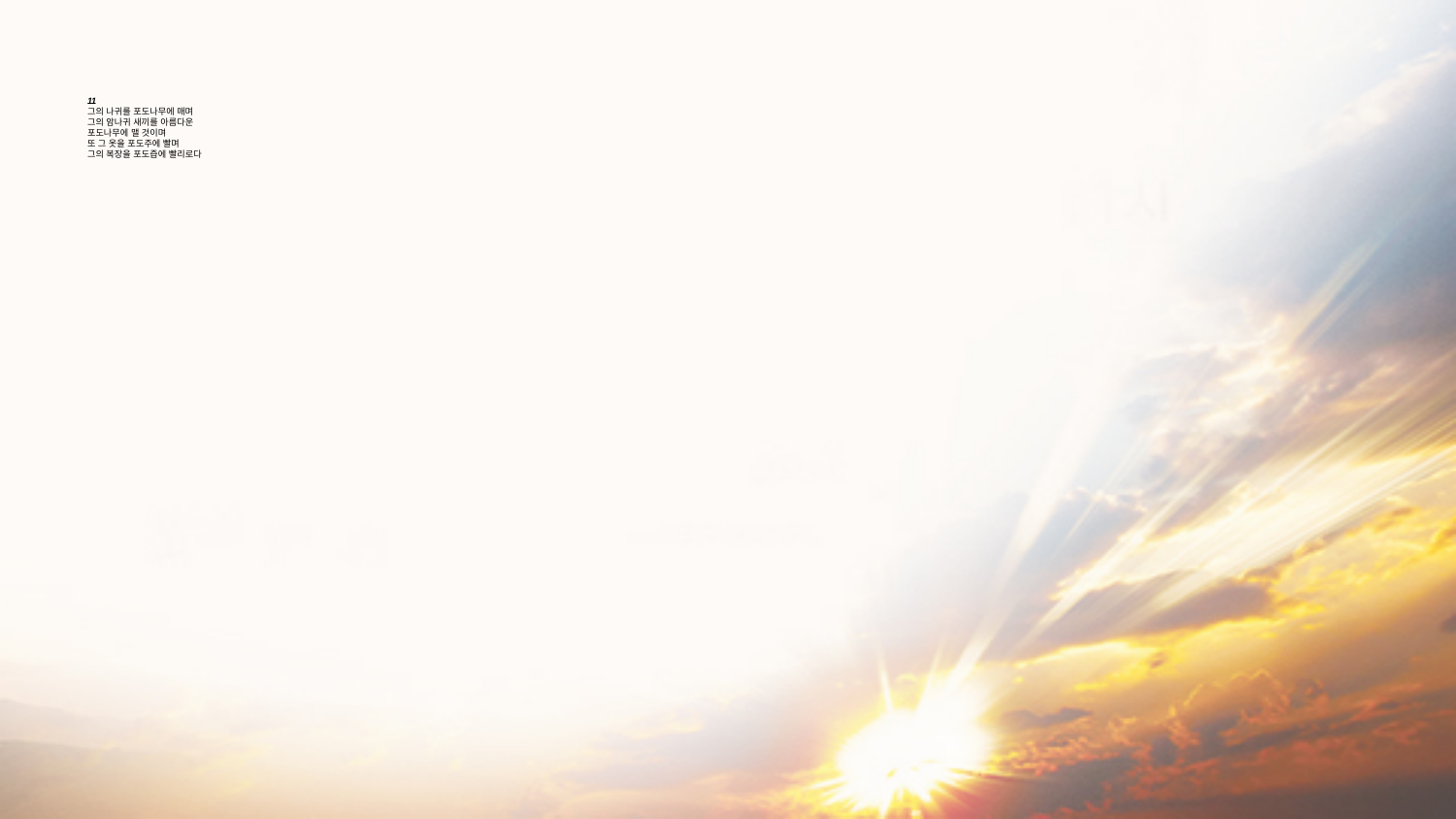

# 11 그의 나귀를 포도나무에 매며 그의 암나귀 새끼를 아름다운 포도나무에 맬 것이며 또 그 옷을 포도주에 빨며 그의 복장을 포도즙에 빨리로다